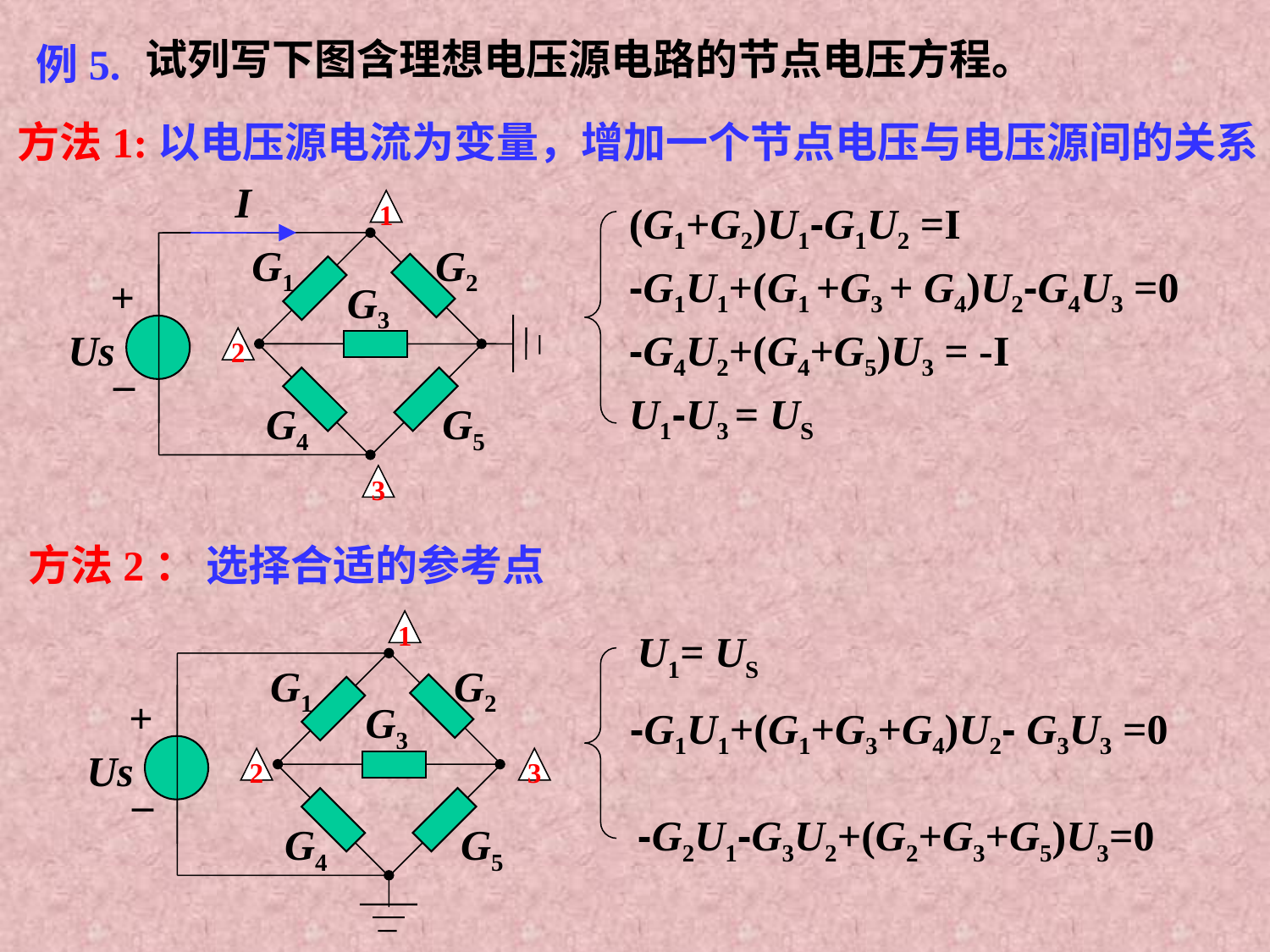

试列写下图含理想电压源电路的节点电压方程。
例5.
方法1:以电压源电流为变量，增加一个节点电压与电压源间的关系
I
1
(G1+G2)U1-G1U2 =I

G1
G2

G3

G4
G5
-G1U1+(G1 +G3 + G4)U2-G4U3 =0
+

Us
-G4U2+(G4+G5)U3 = -I
2
_
U1-U3 = US

3
方法2： 选择合适的参考点
1

G1
G2

+

G3

Us
2
3
_

G4
G5

U1= US

-G1U1+(G1+G3+G4)U2- G3U3 =0
-G2U1-G3U2+(G2+G3+G5)U3=0